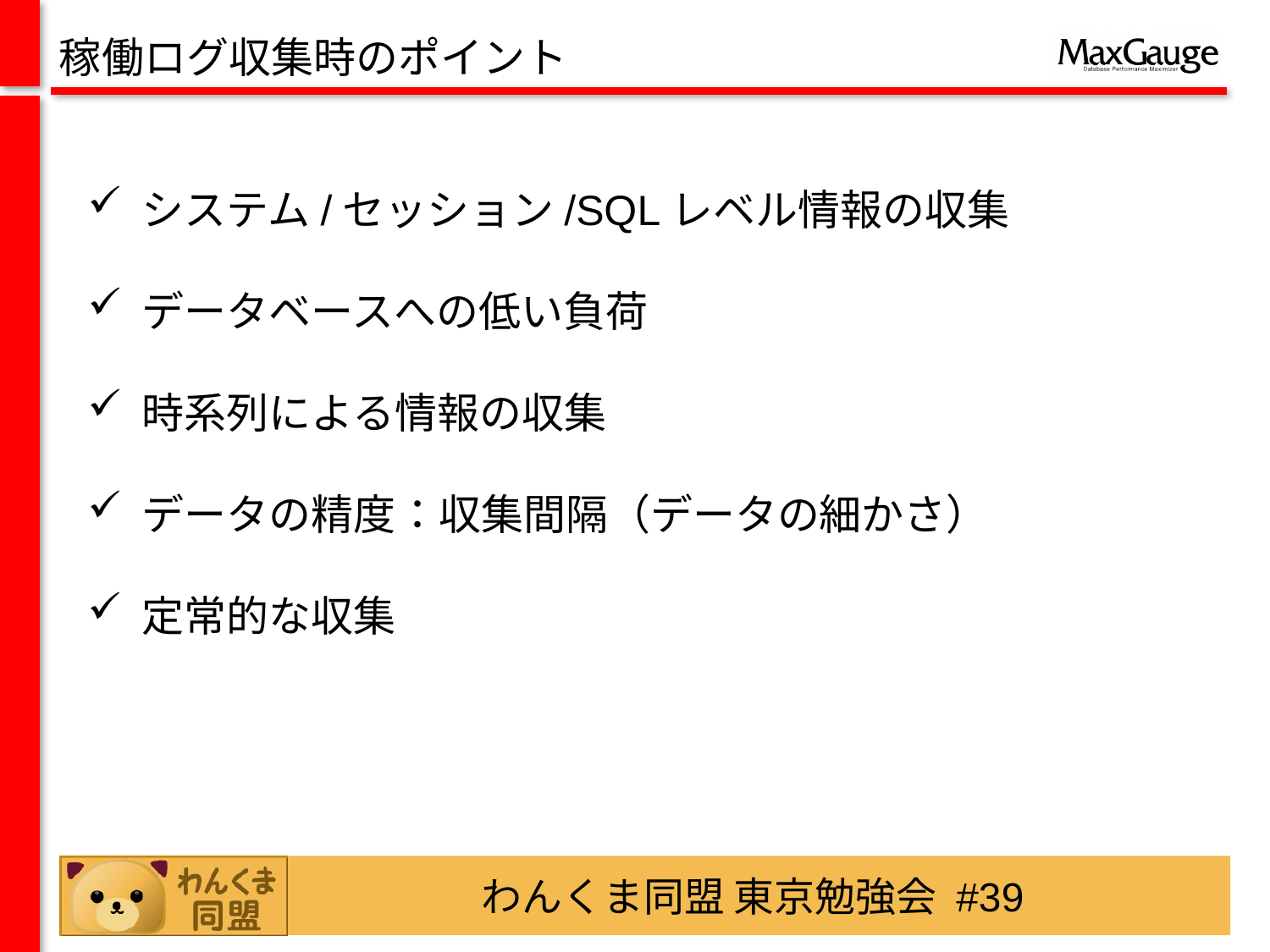

稼働ログ収集時のポイント
 システム/セッション/SQLレベル情報の収集
 データベースへの低い負荷
 時系列による情報の収集
 データの精度：収集間隔（データの細かさ）
 定常的な収集